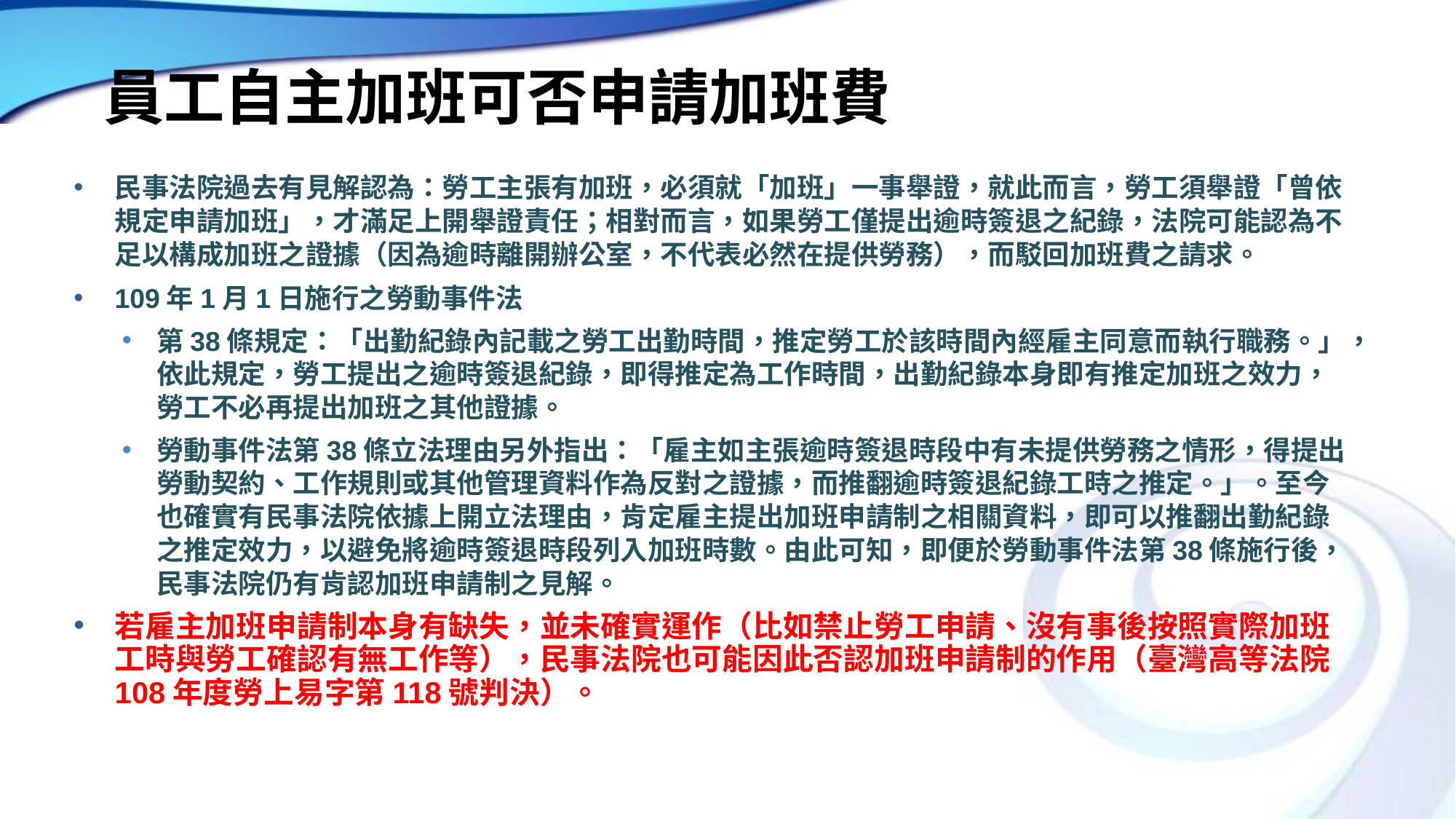

# 員工自主加班可否申請加班費
民事法院過去有見解認為：勞工主張有加班，必須就「加班」一事舉證，就此而言，勞工須舉證「曾依規定申請加班」，才滿足上開舉證責任；相對而言，如果勞工僅提出逾時簽退之紀錄，法院可能認為不足以構成加班之證據（因為逾時離開辦公室，不代表必然在提供勞務），而駁回加班費之請求。
109年1月1日施行之勞動事件法
第38條規定：「出勤紀錄內記載之勞工出勤時間，推定勞工於該時間內經雇主同意而執行職務。」，依此規定，勞工提出之逾時簽退紀錄，即得推定為工作時間，出勤紀錄本身即有推定加班之效力，勞工不必再提出加班之其他證據。
勞動事件法第38條立法理由另外指出：「雇主如主張逾時簽退時段中有未提供勞務之情形，得提出勞動契約、工作規則或其他管理資料作為反對之證據，而推翻逾時簽退紀錄工時之推定。」。至今也確實有民事法院依據上開立法理由，肯定雇主提出加班申請制之相關資料，即可以推翻出勤紀錄之推定效力，以避免將逾時簽退時段列入加班時數。由此可知，即便於勞動事件法第38條施行後，民事法院仍有肯認加班申請制之見解。
若雇主加班申請制本身有缺失，並未確實運作（比如禁止勞工申請、沒有事後按照實際加班工時與勞工確認有無工作等），民事法院也可能因此否認加班申請制的作用（臺灣高等法院108年度勞上易字第118號判決）。